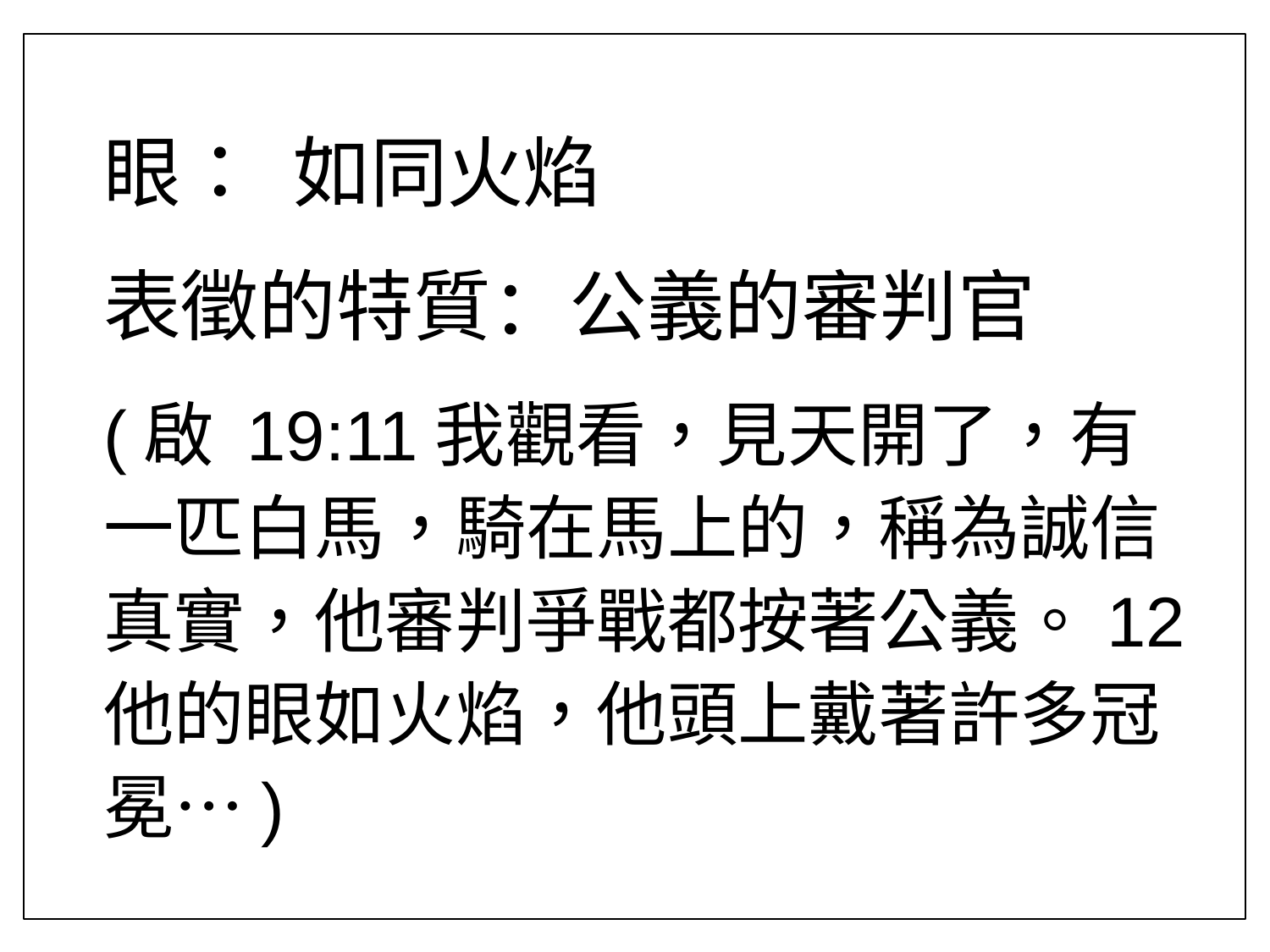

眼：  如同火焰
表徵的特質：公義的審判官
(啟 19:11我觀看，見天開了，有一匹白馬，騎在馬上的，稱為誠信真實，他審判爭戰都按著公義。12 他的眼如火焰，他頭上戴著許多冠冕…)